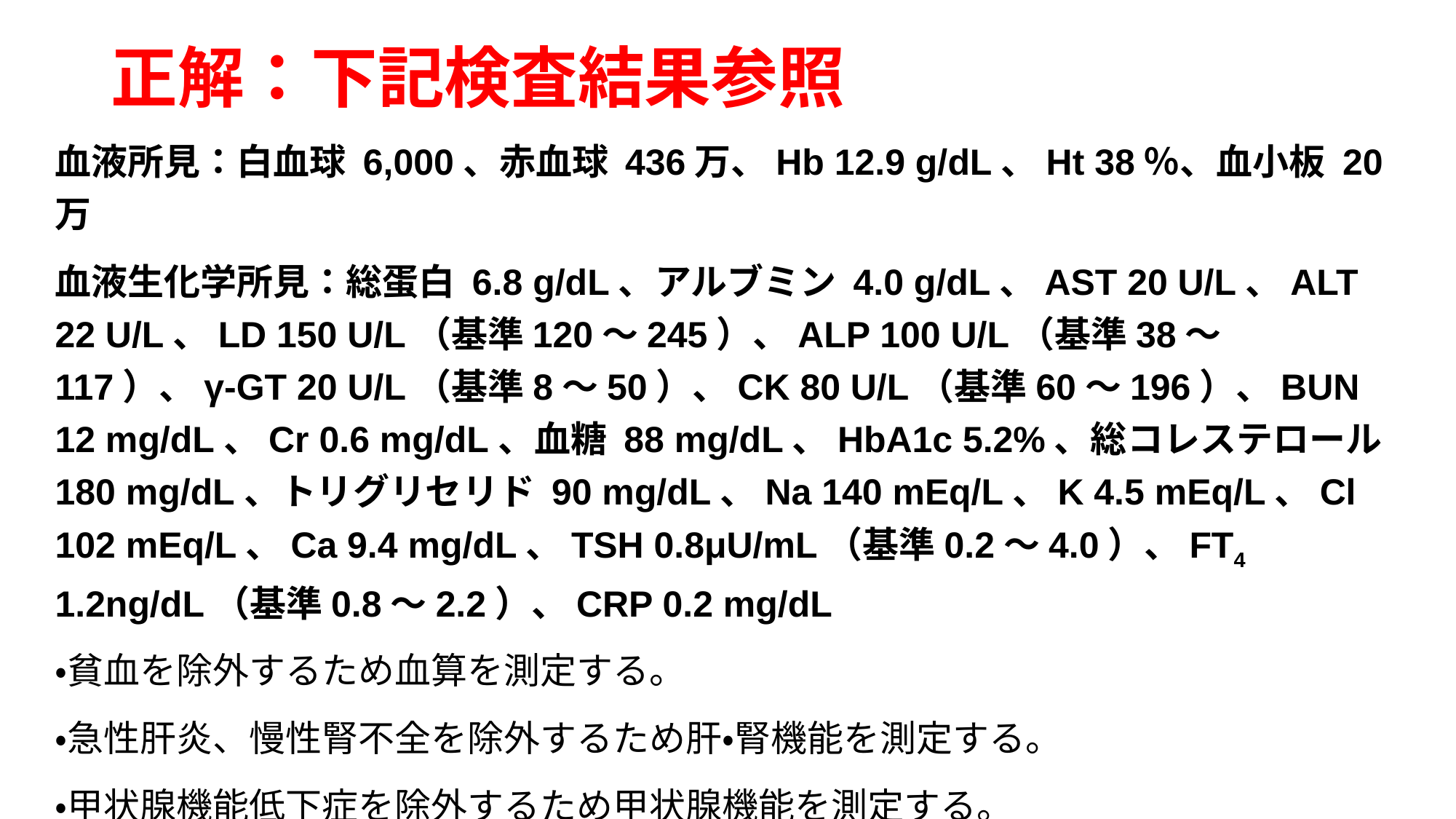

# 正解：下記検査結果参照
血液所見：白血球 6,000、赤血球 436万、Hb 12.9 g/dL、Ht 38％、血小板 20万
血液生化学所見：総蛋白 6.8 g/dL、アルブミン 4.0 g/dL、AST 20 U/L、ALT 22 U/L、LD 150 U/L（基準120～245）、ALP 100 U/L（基準38～117）、γ-GT 20 U/L（基準8～50）、CK 80 U/L（基準60～196）、BUN 12 mg/dL、Cr 0.6 mg/dL、血糖 88 mg/dL、HbA1c 5.2%、総コレステロール 180 mg/dL、トリグリセリド 90 mg/dL、Na 140 mEq/L、K 4.5 mEq/L、Cl 102 mEq/L、Ca 9.4 mg/dL、TSH 0.8μU/mL（基準0.2～4.0）、FT4 1.2ng/dL（基準0.8～2.2）、CRP 0.2 mg/dL
・貧血を除外するため血算を測定する。
・急性肝炎、慢性腎不全を除外するため肝・腎機能を測定する。
・甲状腺機能低下症を除外するため甲状腺機能を測定する。